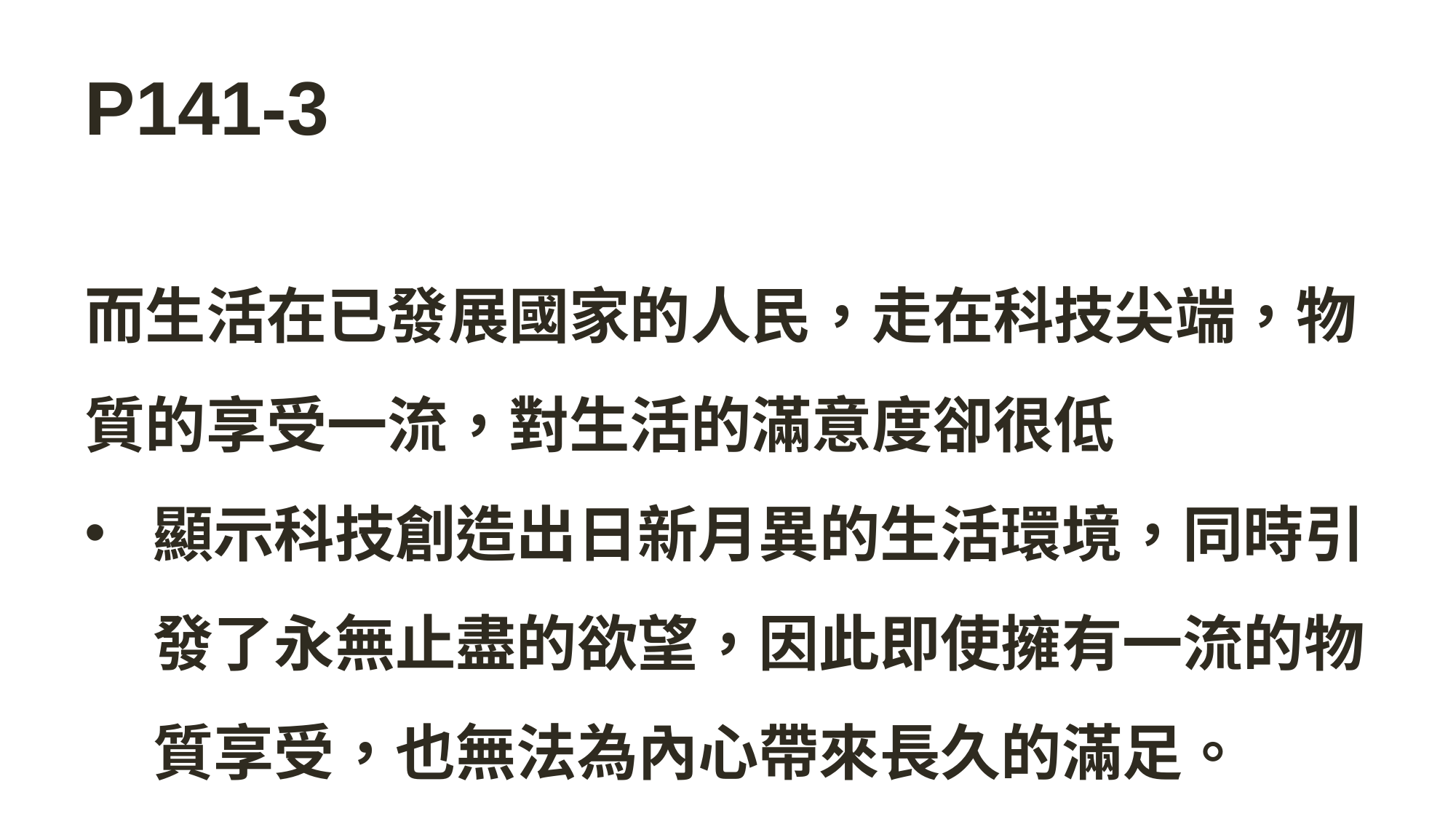

P141-3
而生活在已發展國家的人民，走在科技尖端，物質的享受一流，對生活的滿意度卻很低
顯示科技創造出日新月異的生活環境，同時引發了永無止盡的欲望，因此即使擁有一流的物質享受，也無法為內心帶來長久的滿足。